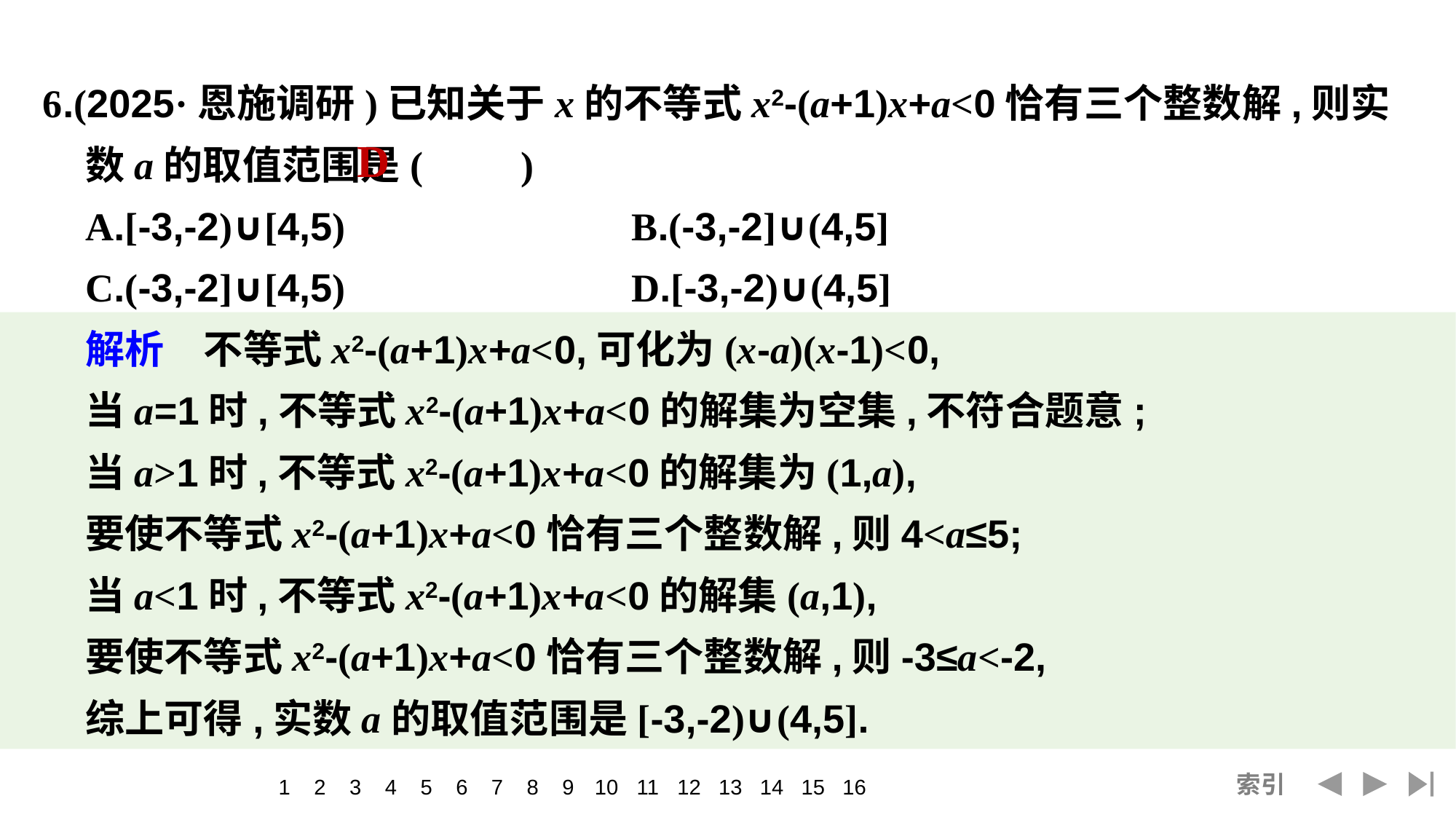

6.(2025·恩施调研)已知关于x的不等式x2-(a+1)x+a<0恰有三个整数解,则实数a的取值范围是(　　)
	A.[-3,-2)∪[4,5)			B.(-3,-2]∪(4,5]
	C.(-3,-2]∪[4,5)			D.[-3,-2)∪(4,5]
	解析　不等式x2-(a+1)x+a<0,可化为(x-a)(x-1)<0,
	当a=1时,不等式x2-(a+1)x+a<0的解集为空集,不符合题意;
	当a>1时,不等式x2-(a+1)x+a<0的解集为(1,a),
	要使不等式x2-(a+1)x+a<0恰有三个整数解,则4<a≤5;
	当a<1时,不等式x2-(a+1)x+a<0的解集(a,1),
	要使不等式x2-(a+1)x+a<0恰有三个整数解,则-3≤a<-2,
	综上可得,实数a的取值范围是[-3,-2)∪(4,5].
D